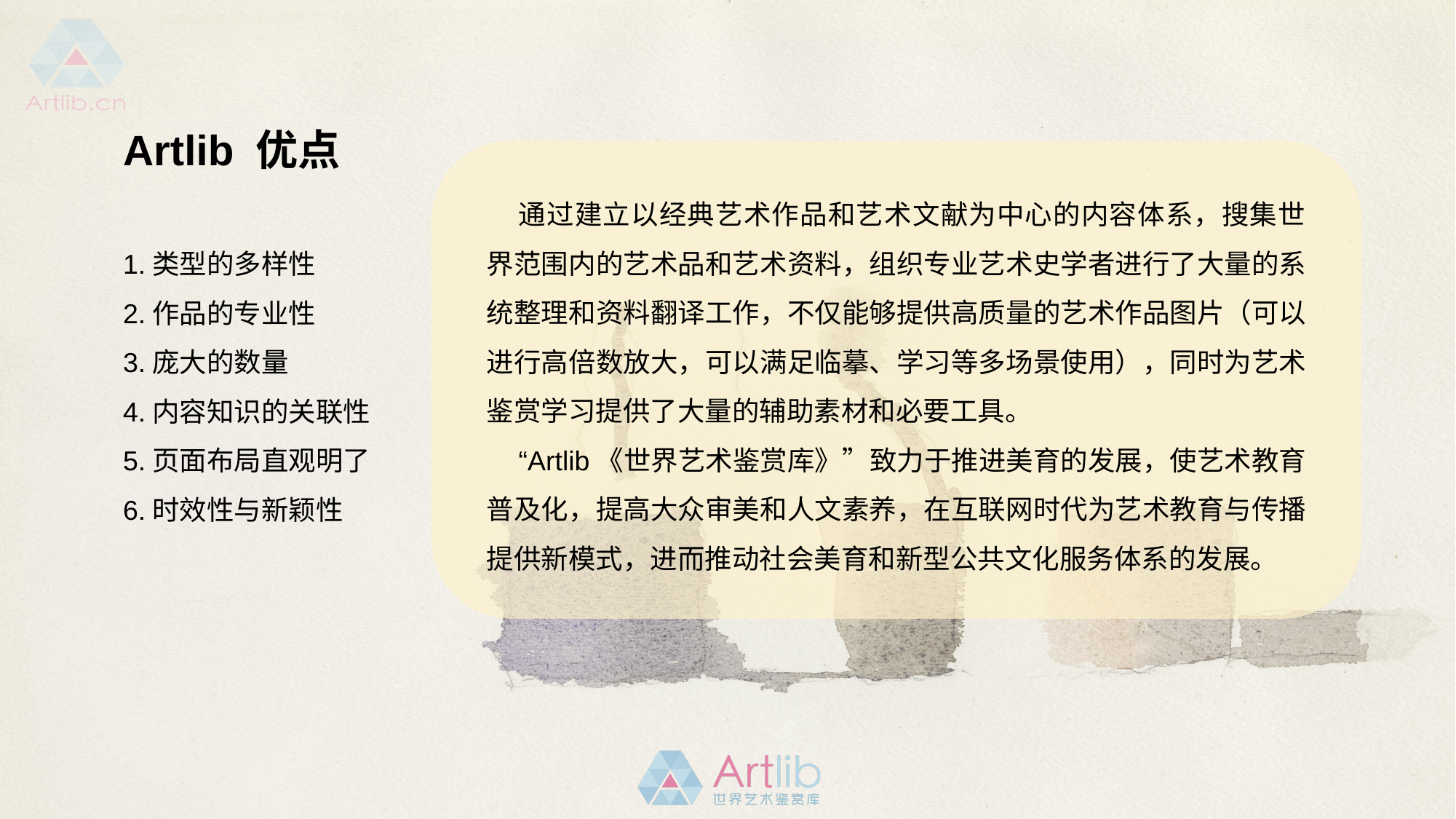

Artlib 优点

通过建立以经典艺术作品和艺术文献为中心的内容体系，搜集世界范围内的艺术品和艺术资料，组织专业艺术史学者进行了大量的系统整理和资料翻译工作，不仅能够提供高质量的艺术作品图片（可以进行高倍数放大，可以满足临摹、学习等多场景使用），同时为艺术鉴赏学习提供了大量的辅助素材和必要工具。
“Artlib《世界艺术鉴赏库》”致力于推进美育的发展，使艺术教育普及化，提高大众审美和人文素养，在互联网时代为艺术教育与传播提供新模式，进而推动社会美育和新型公共文化服务体系的发展。
1.类型的多样性
2.作品的专业性
3.庞大的数量
4.内容知识的关联性
5.页面布局直观明了
6.时效性与新颖性